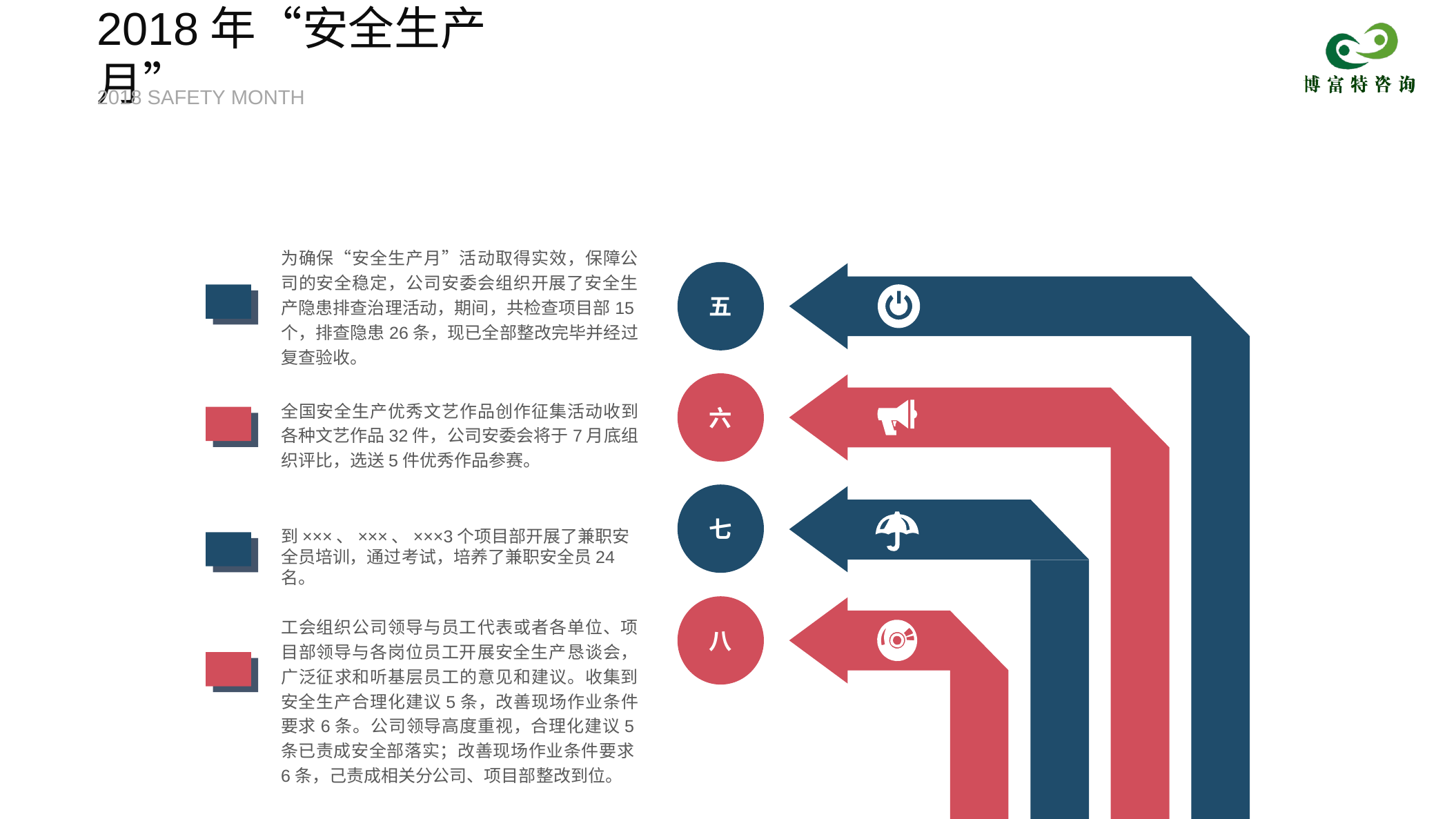

2018年“安全生产月”
2018 SAFETY MONTH
为确保“安全生产月”活动取得实效，保障公司的安全稳定，公司安委会组织开展了安全生产隐患排查治理活动，期间，共检查项目部15个，排查隐患26条，现已全部整改完毕并经过复查验收。

五

六

全国安全生产优秀文艺作品创作征集活动收到各种文艺作品32件，公司安委会将于7月底组织评比，选送5件优秀作品参赛。

七

到×××、×××、×××3个项目部开展了兼职安全员培训，通过考试，培养了兼职安全员24名。

八

工会组织公司领导与员工代表或者各单位、项目部领导与各岗位员工开展安全生产恳谈会，广泛征求和听基层员工的意见和建议。收集到安全生产合理化建议5条，改善现场作业条件要求6条。公司领导高度重视，合理化建议5条已责成安全部落实；改善现场作业条件要求6条，己责成相关分公司、项目部整改到位。